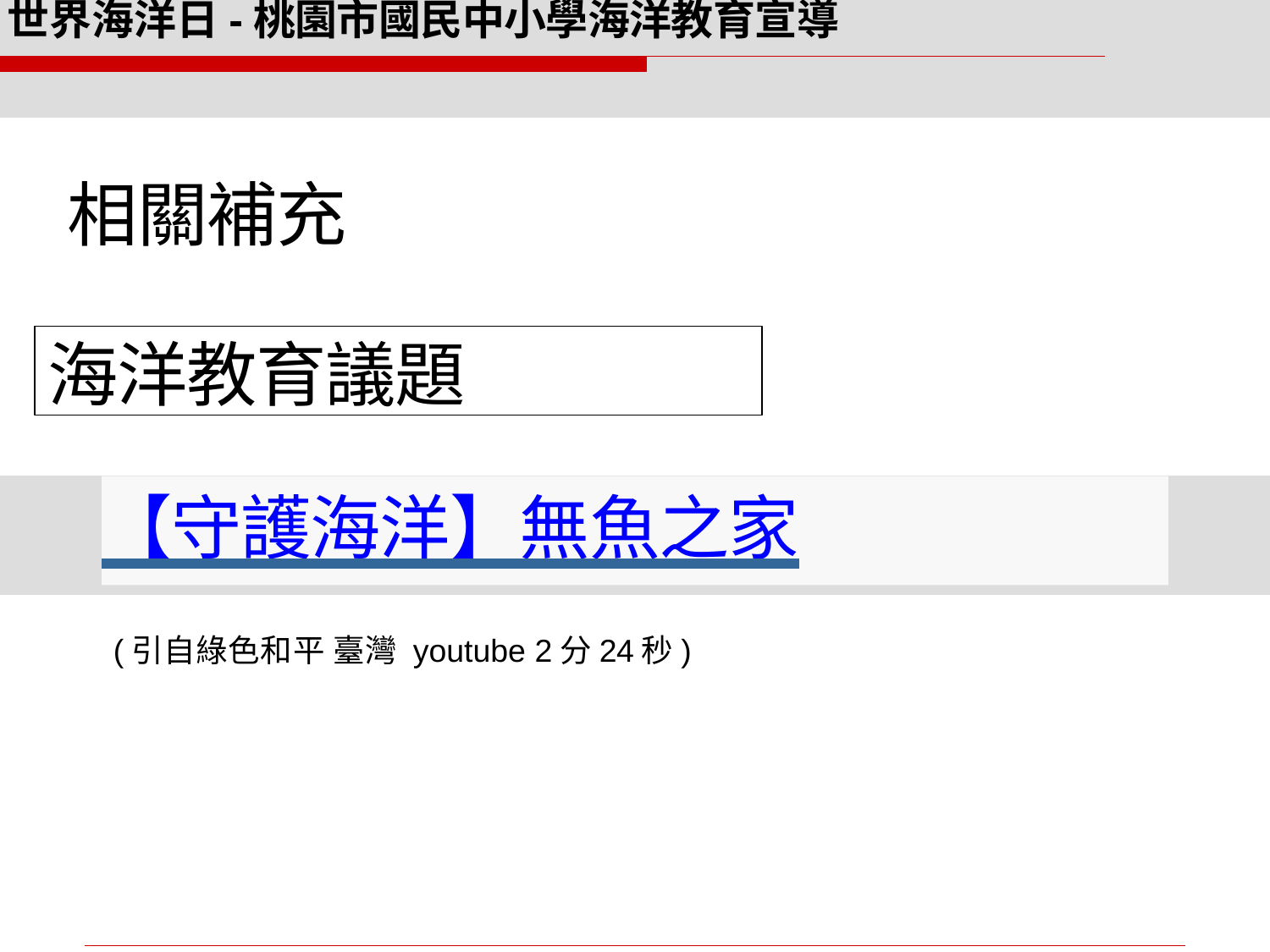

世界海洋日-桃園市國民中小學海洋教育宣導
# 相關補充
海洋教育議題
【守護海洋】無魚之家
(引自綠色和平 臺灣 youtube 2分24秒)